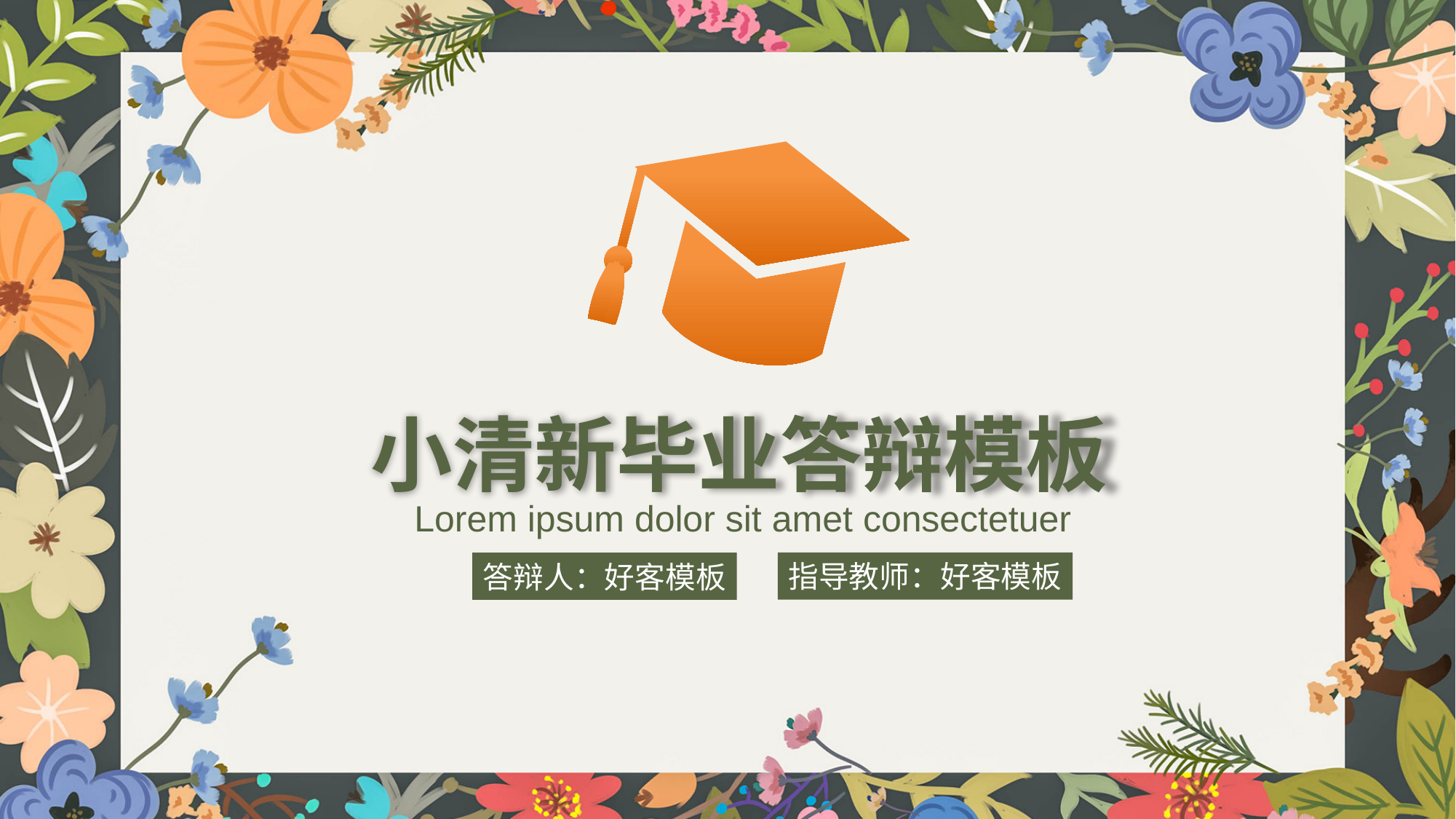

小清新毕业答辩模板
Lorem ipsum dolor sit amet consectetuer
指导教师：好客模板
答辩人：好客模板